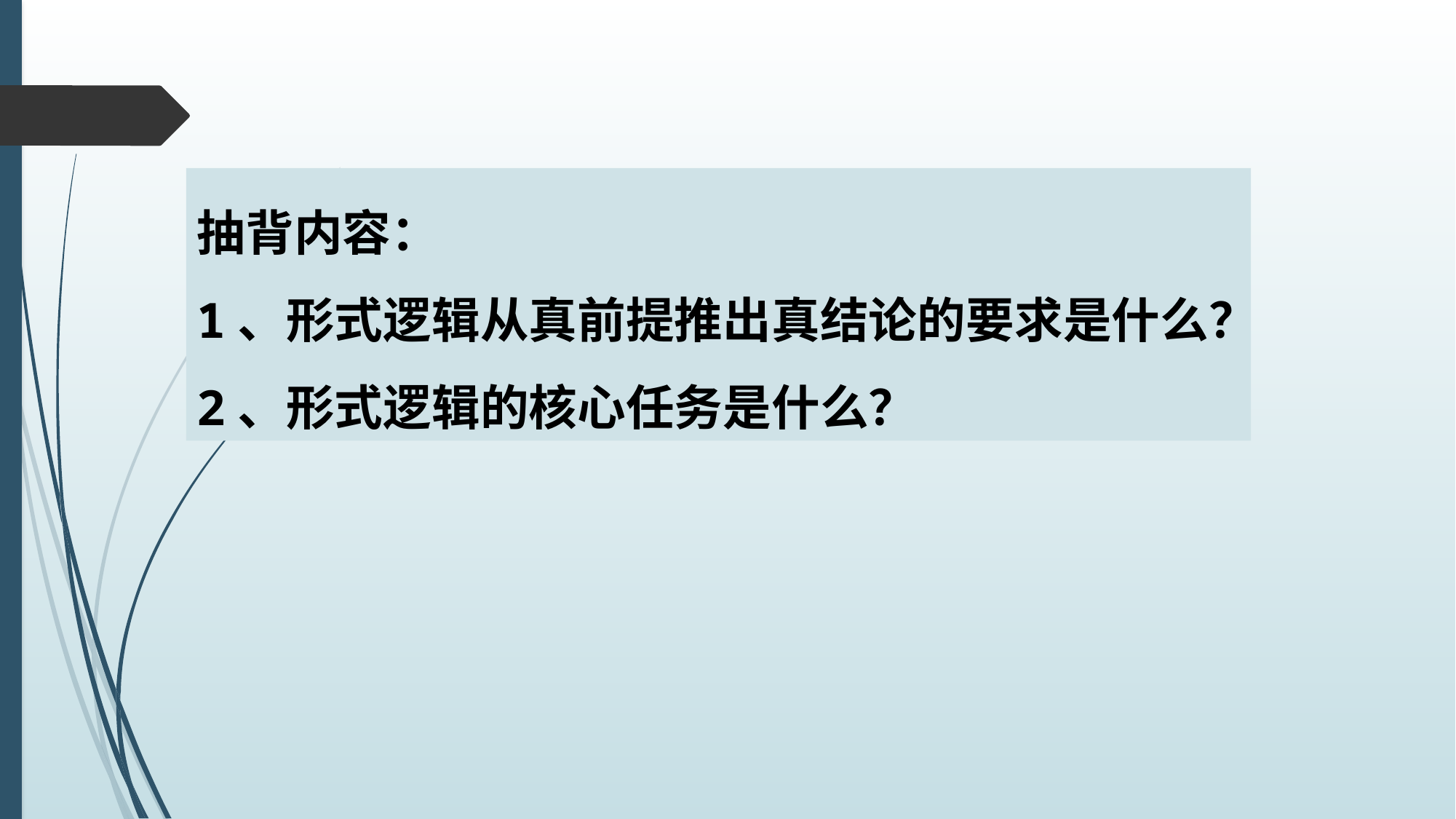

抽背内容：
1、形式逻辑从真前提推出真结论的要求是什么？
2、形式逻辑的核心任务是什么？